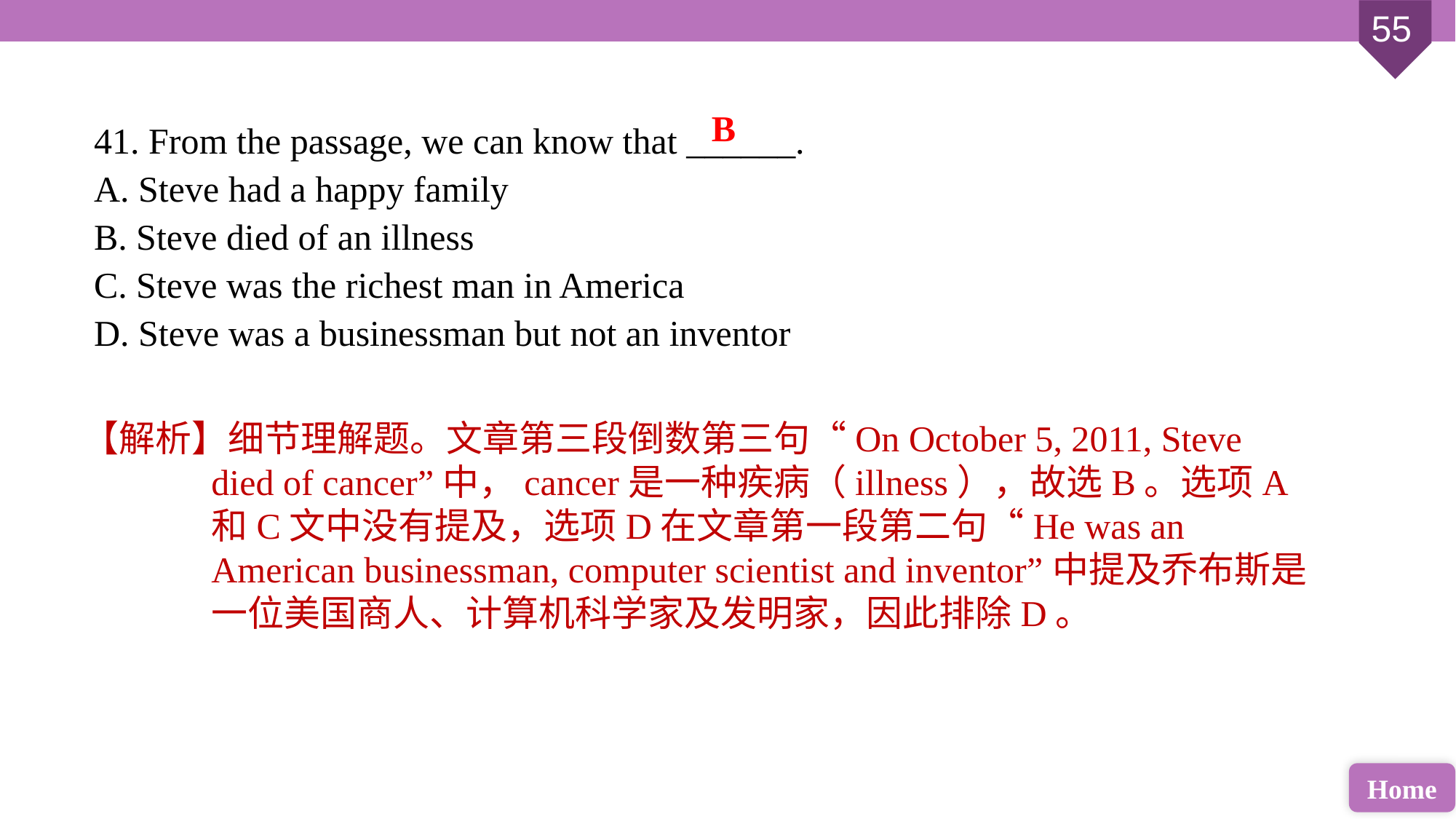

B
41. From the passage, we can know that ______.
A. Steve had a happy family
B. Steve died of an illness
C. Steve was the richest man in America
D. Steve was a businessman but not an inventor
【解析】细节理解题。文章第三段倒数第三句“On October 5, 2011, Steve died of cancer”中，cancer是一种疾病（illness），故选B。选项A和C文中没有提及，选项D在文章第一段第二句“He was an American businessman, computer scientist and inventor”中提及乔布斯是一位美国商人、计算机科学家及发明家，因此排除D。